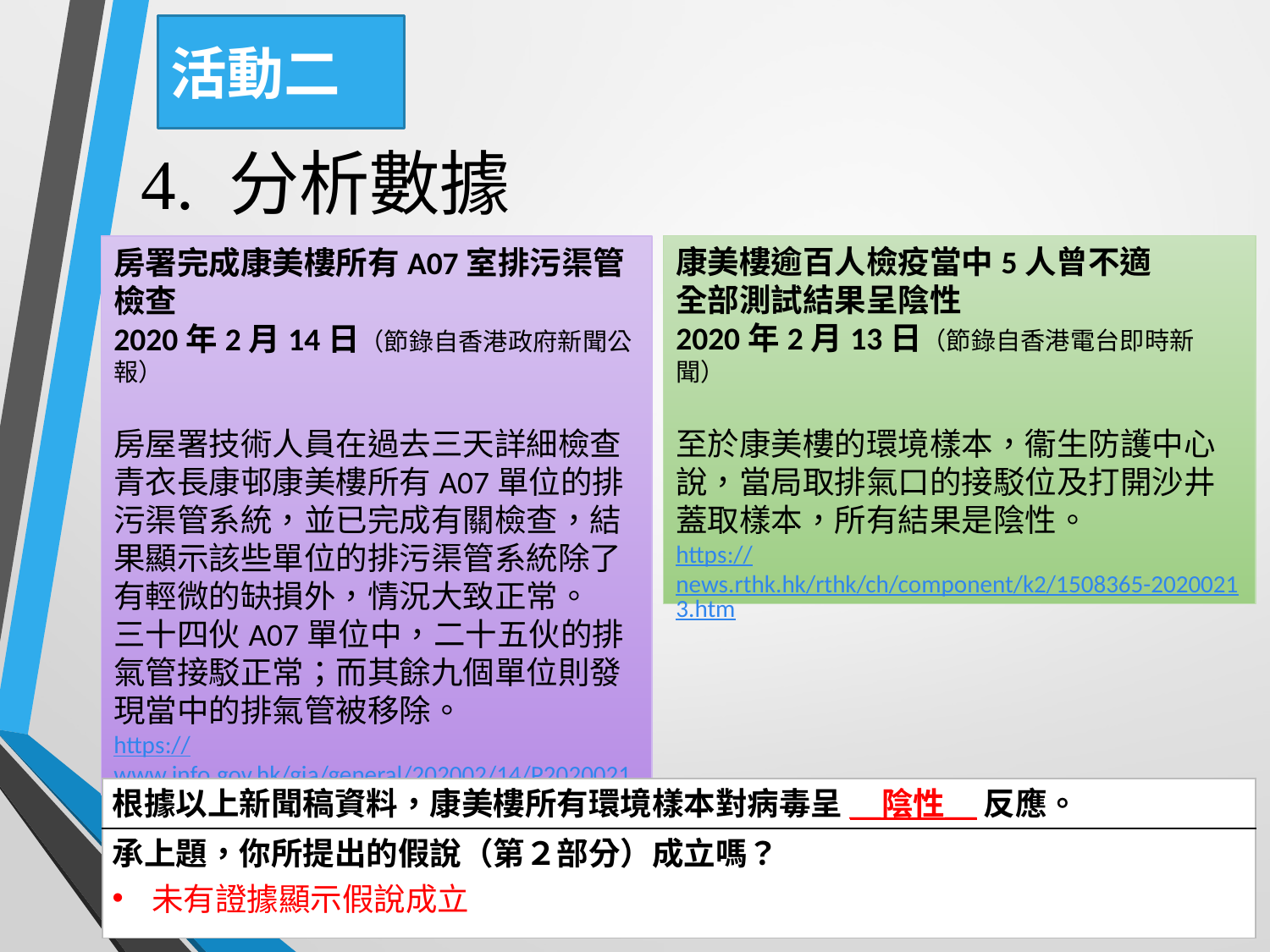

# 活動二
4. 分析數據
康美樓逾百人檢疫當中5人曾不適
全部測試結果呈陰性
2020年2月13日（節錄自香港電台即時新聞）

至於康美樓的環境樣本，衞生防護中心說，當局取排氣口的接駁位及打開沙井蓋取樣本，所有結果是陰性。
https://news.rthk.hk/rthk/ch/component/k2/1508365-20200213.htm
房署完成康美樓所有A07室排污渠管檢查
2020年2月14日（節錄自香港政府新聞公報）

房屋署技術人員在過去三天詳細檢查青衣長康邨康美樓所有A07單位的排污渠管系統，並已完成有關檢查，結果顯示該些單位的排污渠管系統除了有輕微的缺損外，情況大致正常。
三十四伙A07單位中，二十五伙的排氣管接駁正常；而其餘九個單位則發現當中的排氣管被移除。
https://www.info.gov.hk/gia/general/202002/14/P2020021400881.htm
| 根據以上新聞稿資料，康美樓所有環境樣本對病毒呈 ＿陰性＿ 反應。 |
| --- |
| 承上題，你所提出的假說（第２部分）成立嗎？ 未有證據顯示假說成立 |